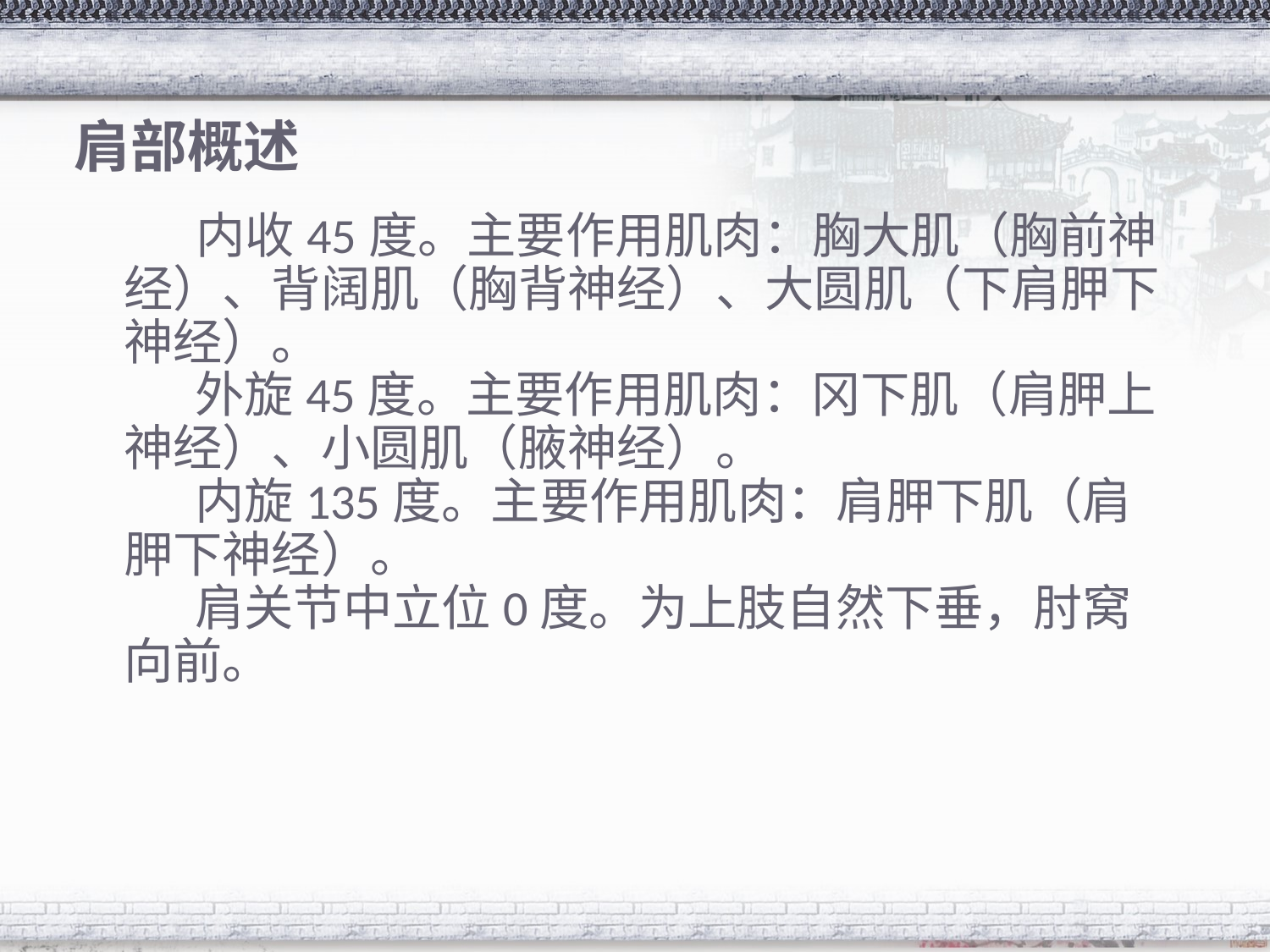

# 肩部概述
          内收45度。主要作用肌肉：胸大肌（胸前神经）、背阔肌（胸背神经）、大圆肌（下肩胛下神经）。
　  外旋45度。主要作用肌肉：冈下肌（肩胛上神经）、小圆肌（腋神经）。
　  内旋135度。主要作用肌肉：肩胛下肌（肩胛下神经）。
　  肩关节中立位0度。为上肢自然下垂，肘窝向前。